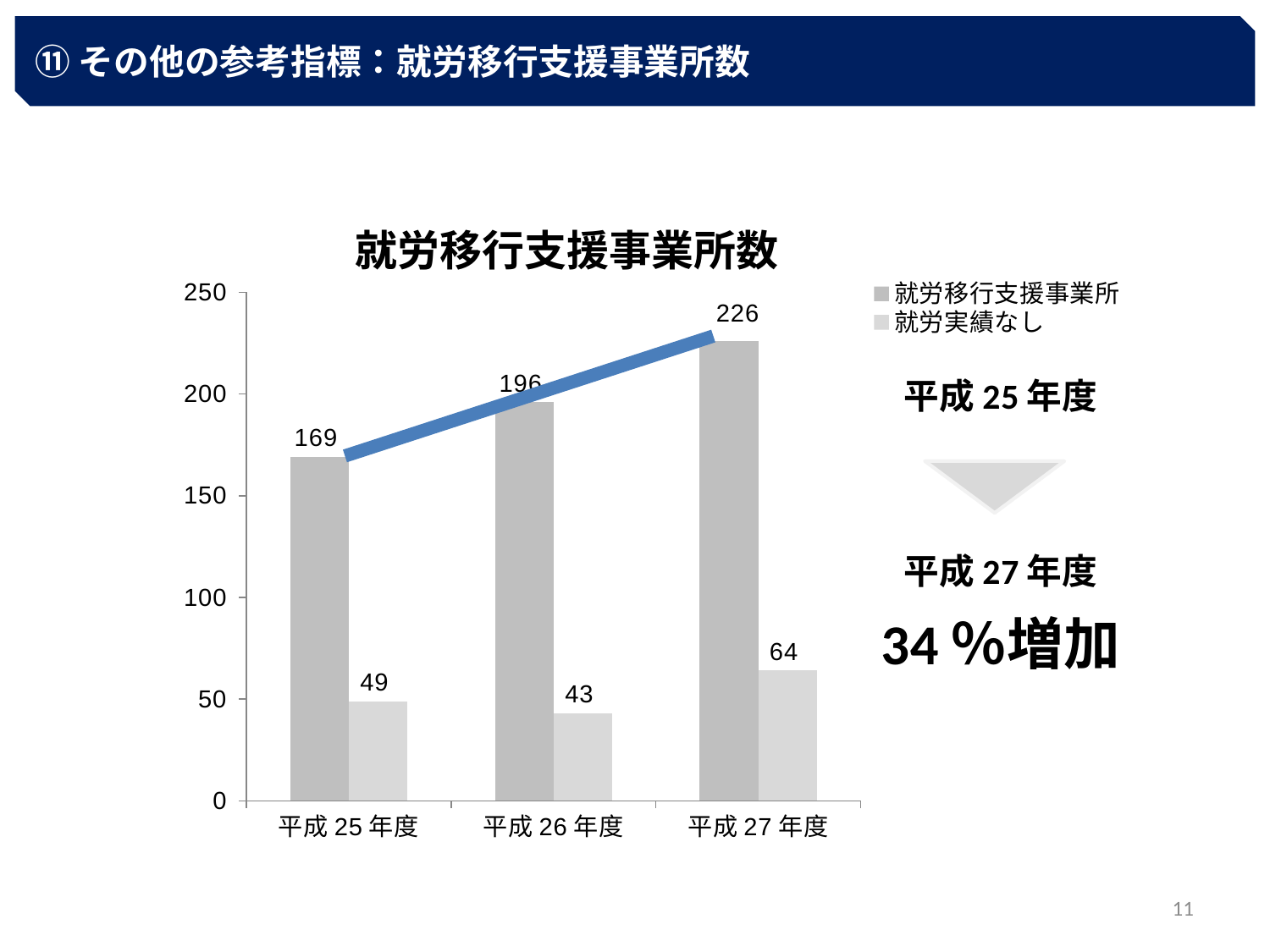

⑪その他の参考指標：就労移行支援事業所数

### Chart

| Category | 就労移行支援事業所 | 就労実績なし |
|---|---|---|
| 平成25年度 | 169.0 | 49.0 |
| 平成26年度 | 196.0 | 43.0 |
| 平成27年度 | 226.0 | 64.0 |
11